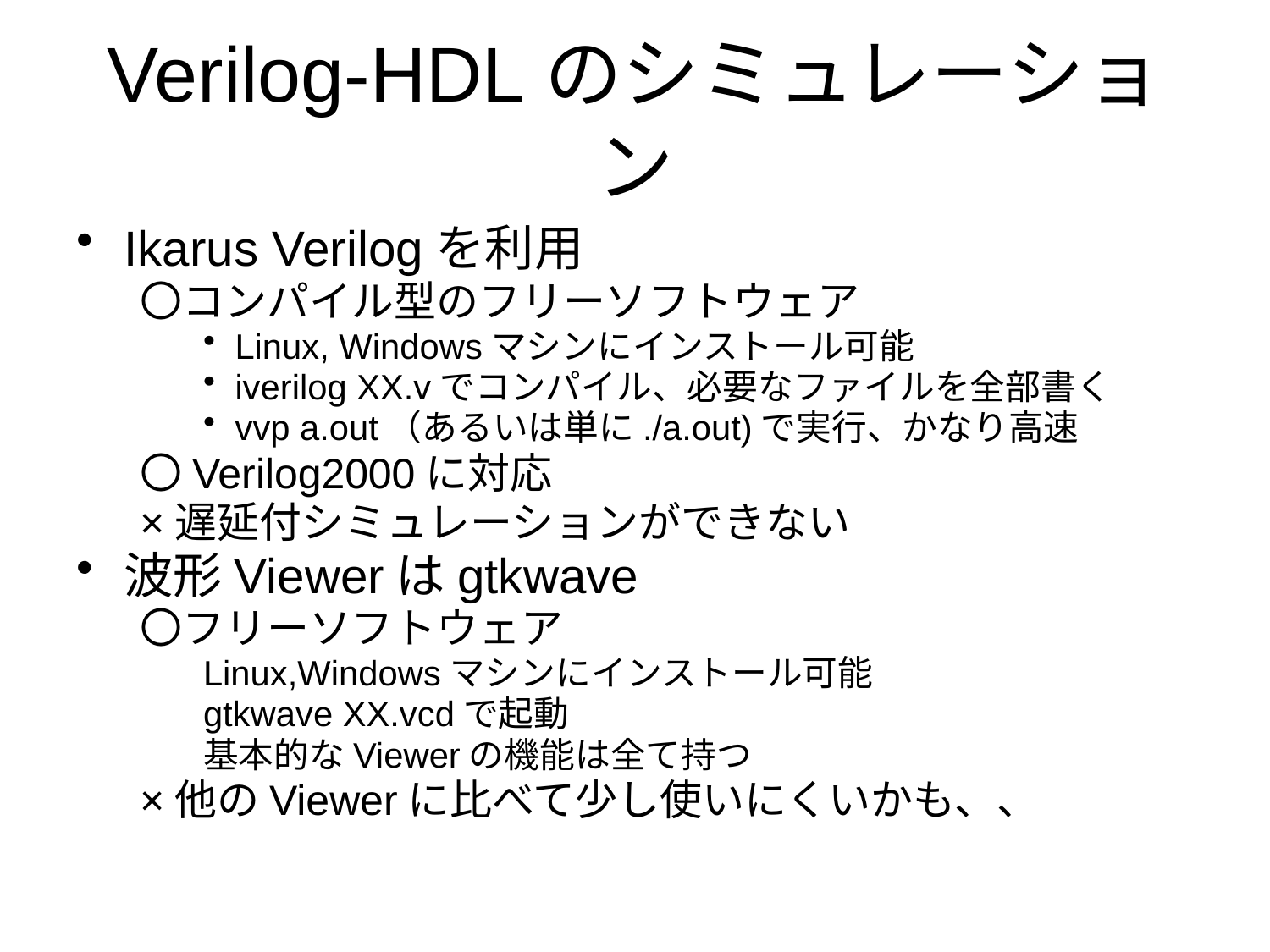

# Verilog-HDLのシミュレーション
Ikarus Verilogを利用
〇コンパイル型のフリーソフトウェア
Linux, Windowsマシンにインストール可能
iverilog XX.vでコンパイル、必要なファイルを全部書く
vvp a.out（あるいは単に./a.out)で実行、かなり高速
〇Verilog2000に対応
×遅延付シミュレーションができない
波形Viewerはgtkwave
〇フリーソフトウェア
Linux,Windowsマシンにインストール可能
gtkwave XX.vcdで起動
基本的なViewerの機能は全て持つ
×他のViewerに比べて少し使いにくいかも、、